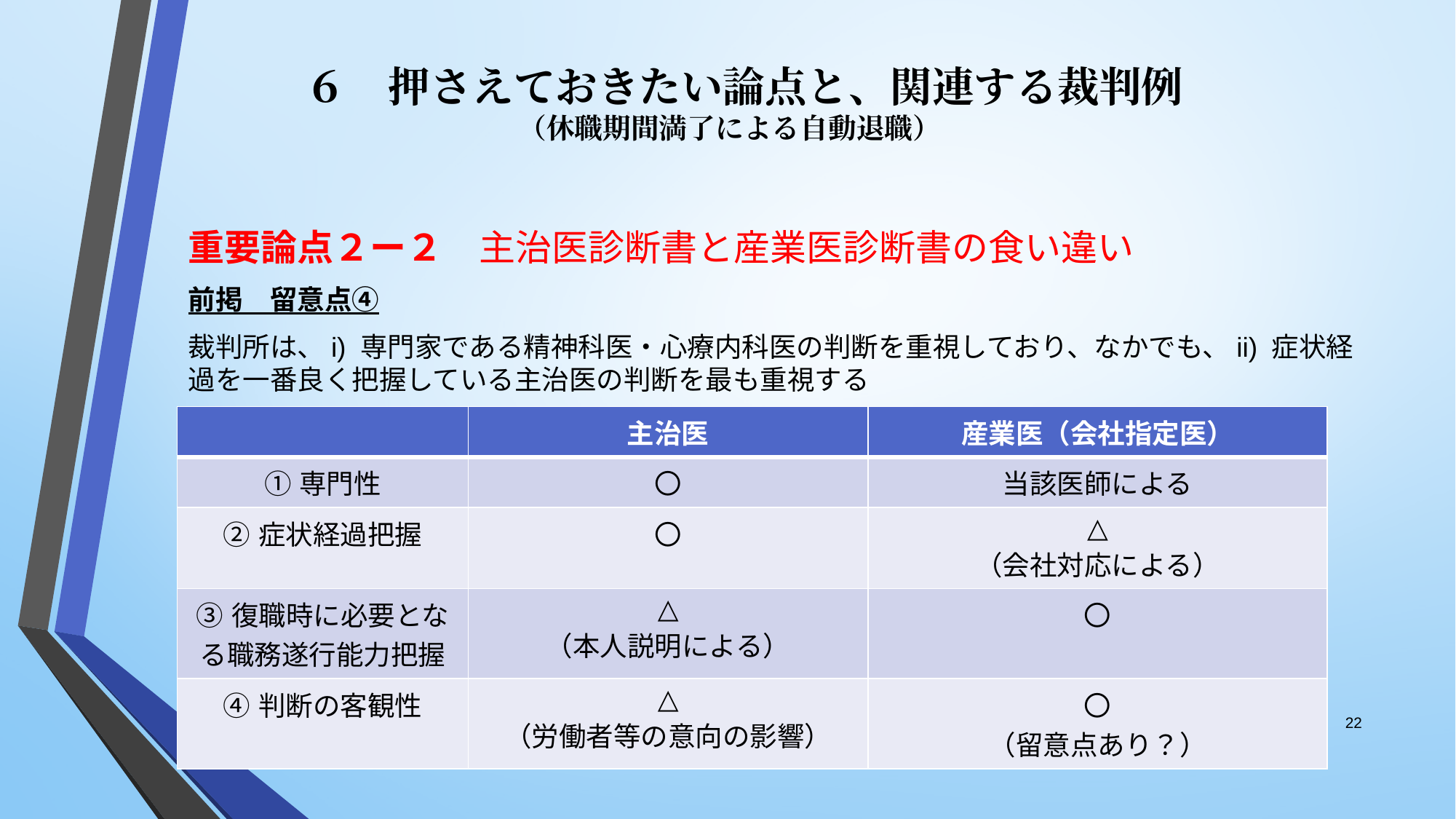

# ６　押さえておきたい論点と、関連する裁判例 （休職期間満了による自動退職）
重要論点２ー２　主治医診断書と産業医診断書の食い違い
前掲　留意点④
裁判所は、i) 専門家である精神科医・心療内科医の判断を重視しており、なかでも、ii) 症状経過を一番良く把握している主治医の判断を最も重視する

|  | 主治医 | 産業医（会社指定医） |
| --- | --- | --- |
| ①専門性 | 〇 | 当該医師による |
| ➁症状経過把握 | 〇 | △ （会社対応による） |
| ③復職時に必要となる職務遂行能力把握 | △ （本人説明による） | 〇 |
| ④判断の客観性 | △ （労働者等の意向の影響） | 〇 （留意点あり？） |
22
©弁護士樋口治朗